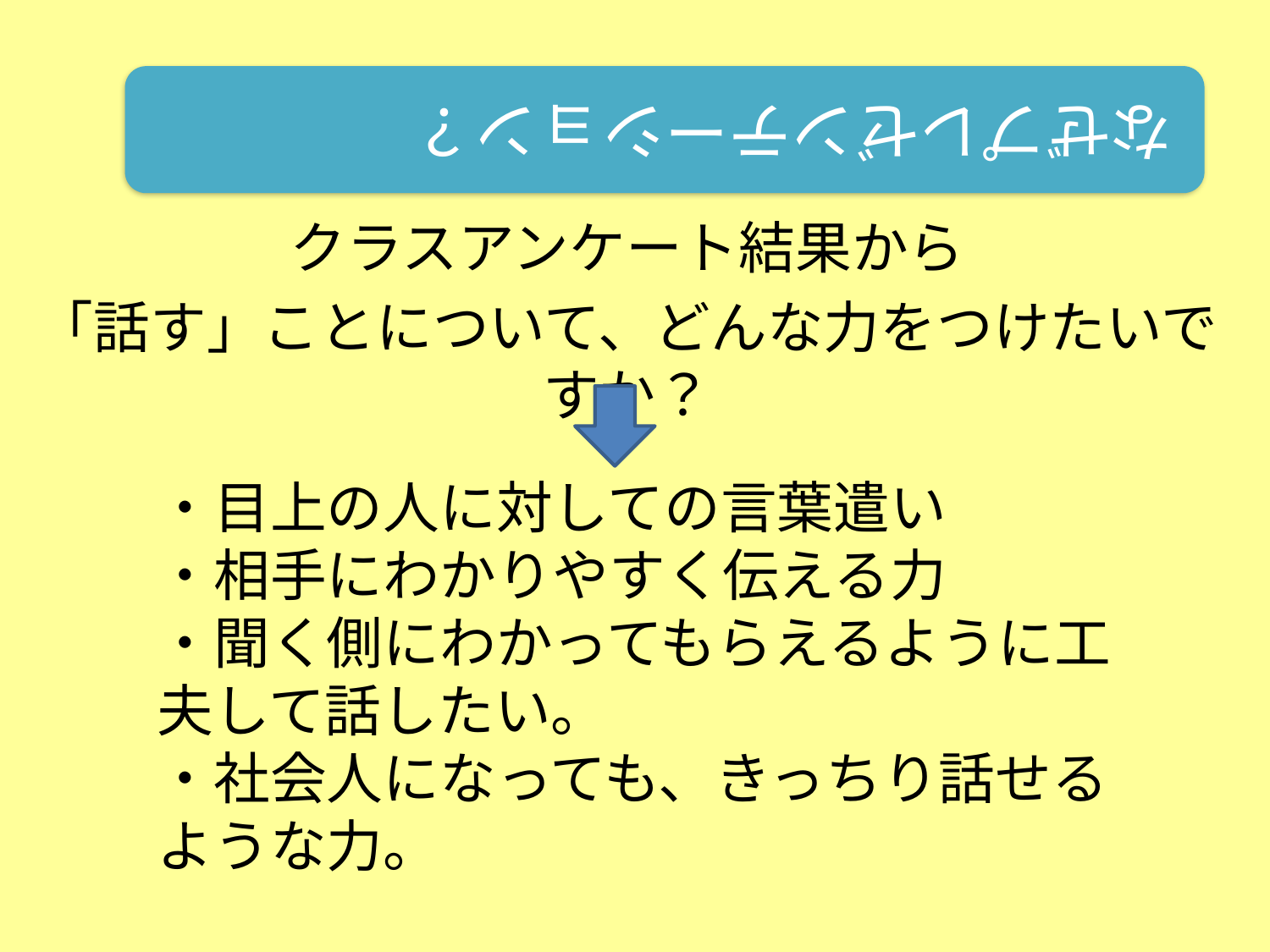

なぜプレゼンテーション？
クラスアンケート結果から
「話す」ことについて、どんな力をつけたいですか？

・目上の人に対しての言葉遣い
・相手にわかりやすく伝える力
・聞く側にわかってもらえるように工夫して話したい。
・社会人になっても、きっちり話せるような力。